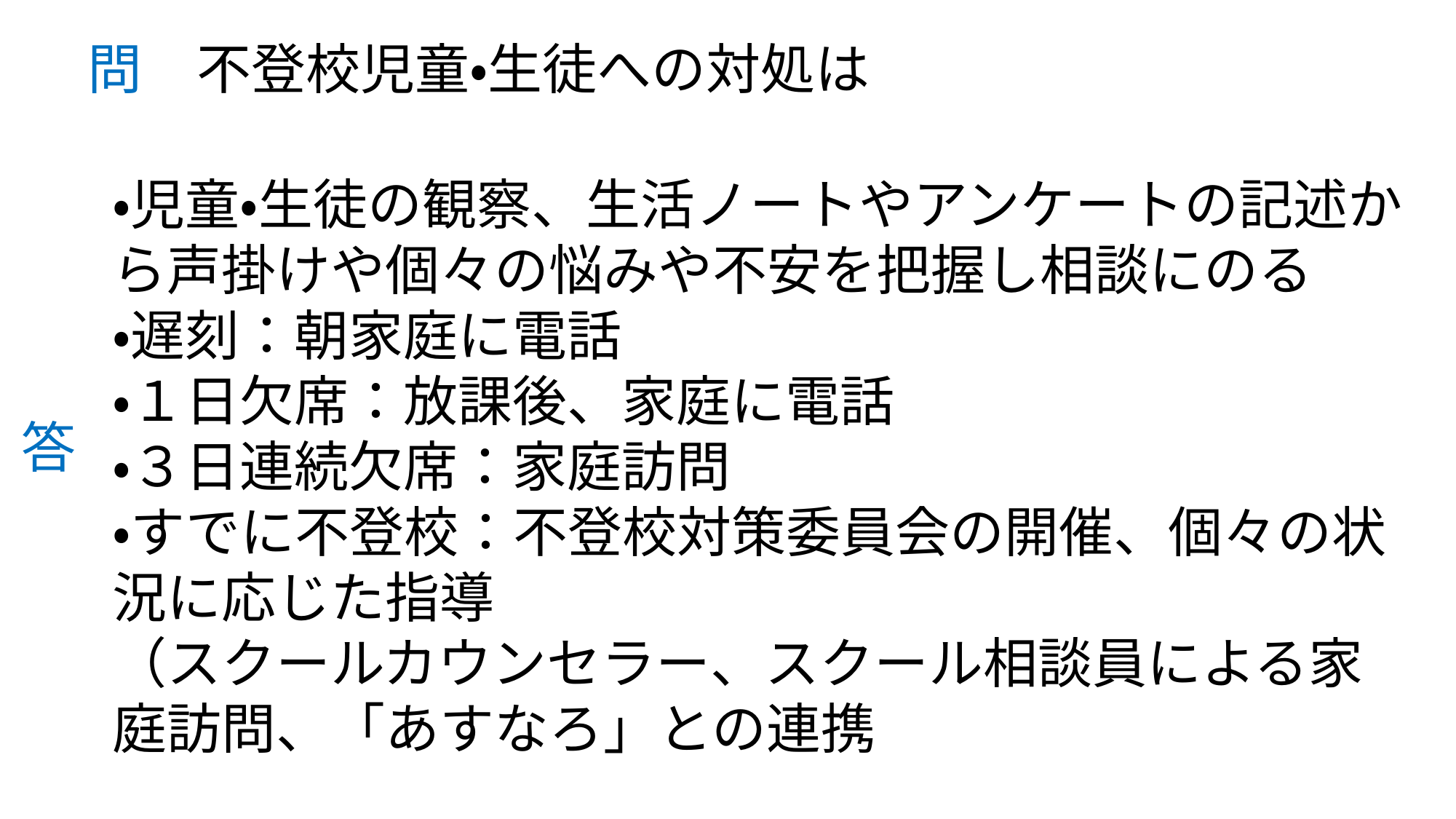

問　不登校児童・生徒への対処は
・児童・生徒の観察、生活ノートやアンケートの記述から声掛けや個々の悩みや不安を把握し相談にのる
・遅刻：朝家庭に電話
・１日欠席：放課後、家庭に電話
・３日連続欠席：家庭訪問
・すでに不登校：不登校対策委員会の開催、個々の状況に応じた指導
（スクールカウンセラー、スクール相談員による家庭訪問、「あすなろ」との連携
答